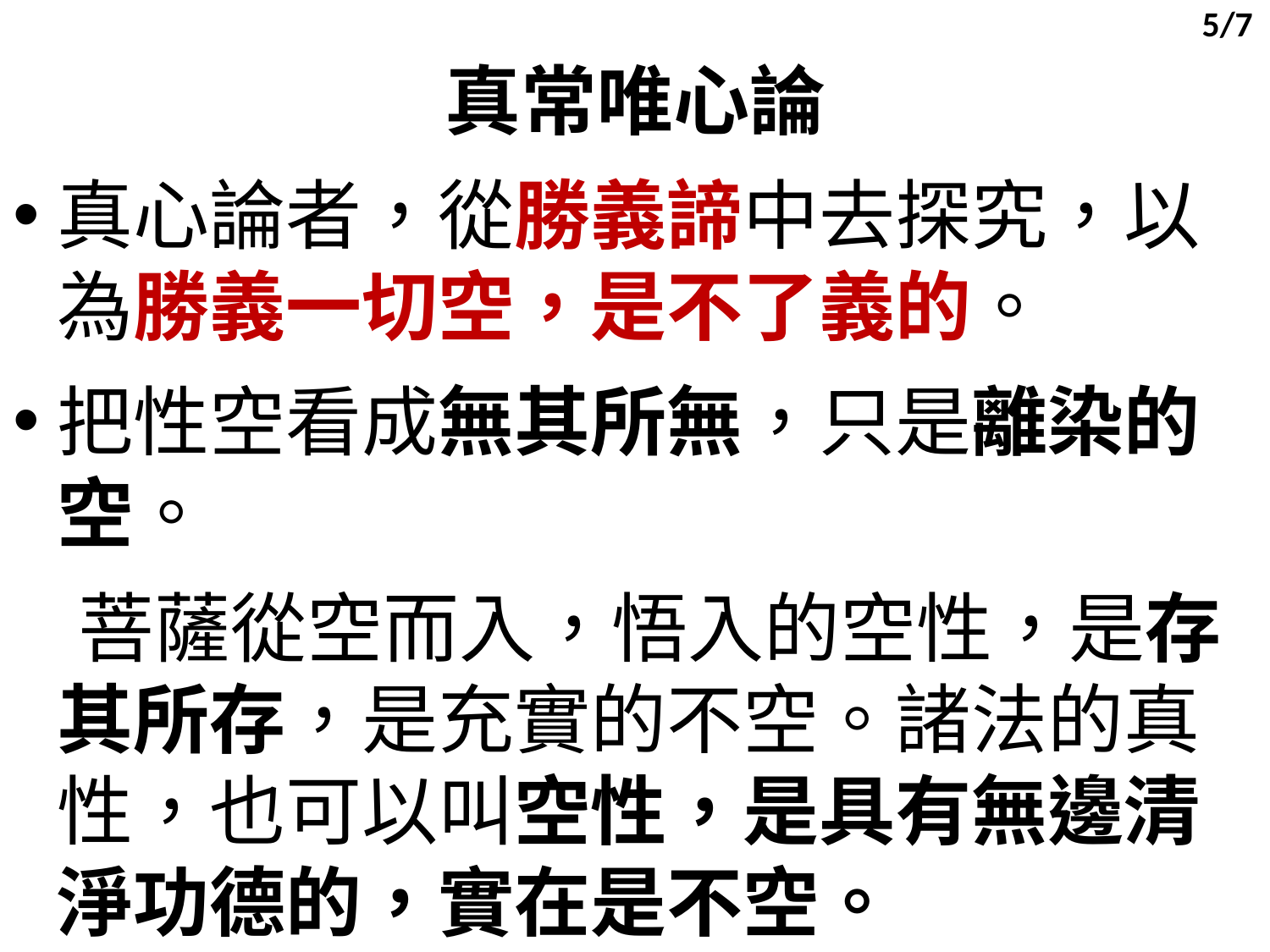

5/7
真常唯心論
真心論者，從勝義諦中去探究，以為勝義一切空，是不了義的。
把性空看成無其所無，只是離染的空。
   菩薩從空而入，悟入的空性，是存其所存，是充實的不空。諸法的真性，也可以叫空性，是具有無邊清淨功德的，實在是不空。